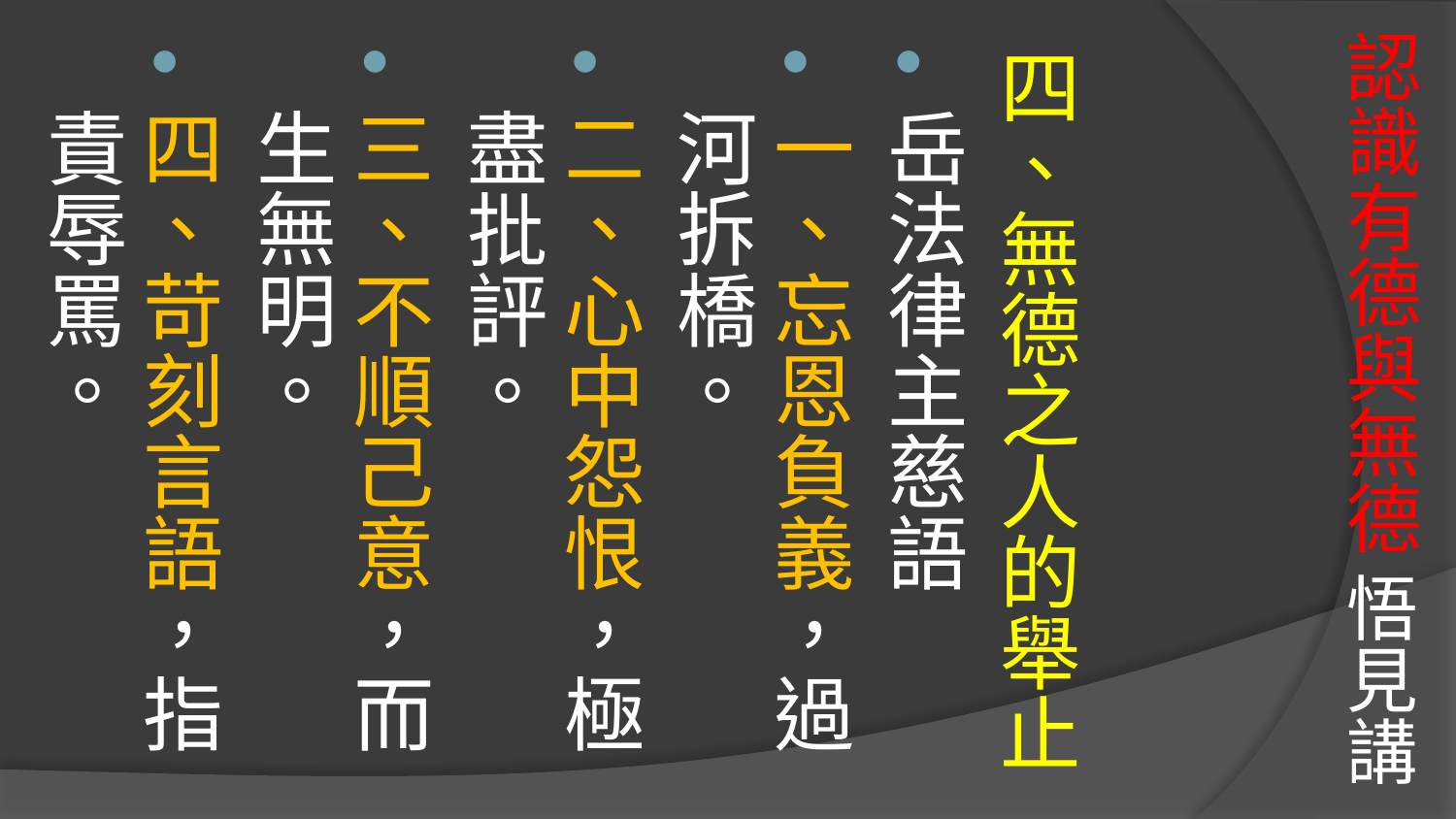

# 認識有德與無德 悟見講
四、無德之人的舉止
岳法律主慈語
一、忘恩負義，過河拆橋。
二、心中怨恨，極盡批評。
三、不順己意，而生無明。
四、苛刻言語，指責辱罵。